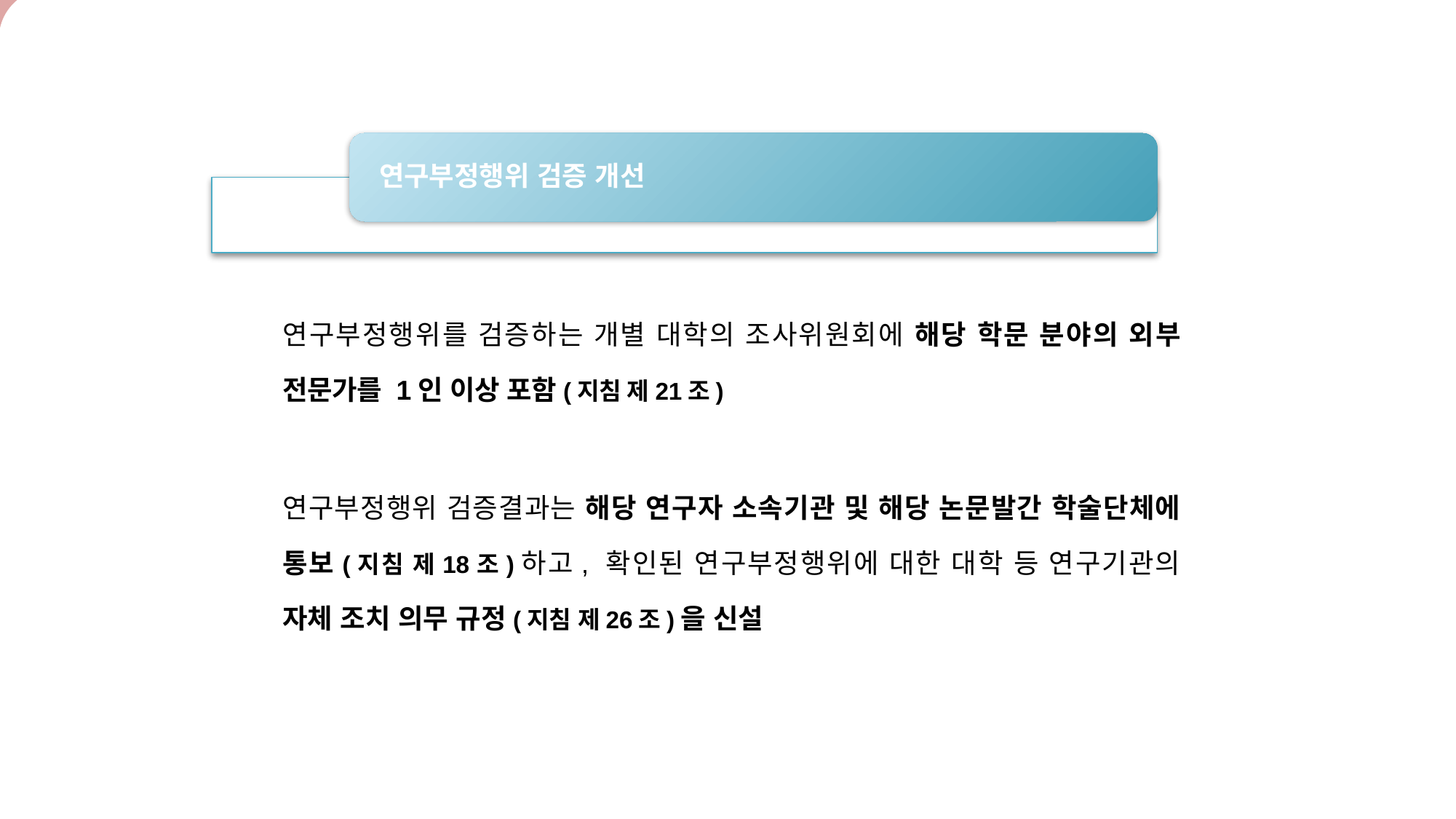

연구부정행위 검증 개선

연구부정행위를 검증하는 개별 대학의 조사위원회에 해당 학문 분야의 외부 전문가를 1인 이상 포함(지침 제21조)
연구부정행위 검증결과는 해당 연구자 소속기관 및 해당 논문발간 학술단체에 통보(지침 제18조)하고, 확인된 연구부정행위에 대한 대학 등 연구기관의 자체 조치 의무 규정(지침 제26조)을 신설